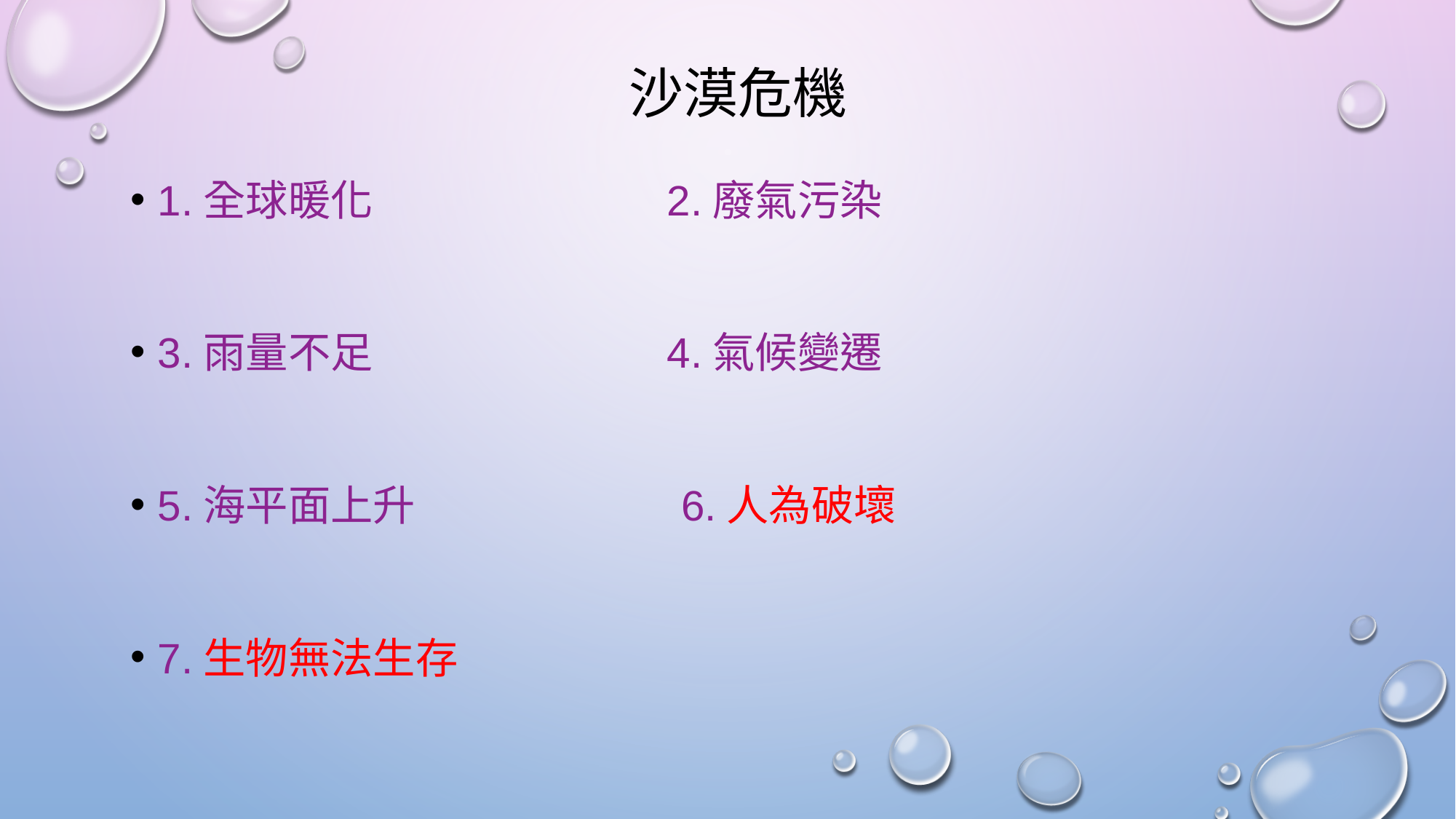

# 沙漠危機
1.全球暖化                              2.廢氣污染

3.雨量不足                              4.氣候變遷

5.海平面上升                           6.人為破壞

7.生物無法生存